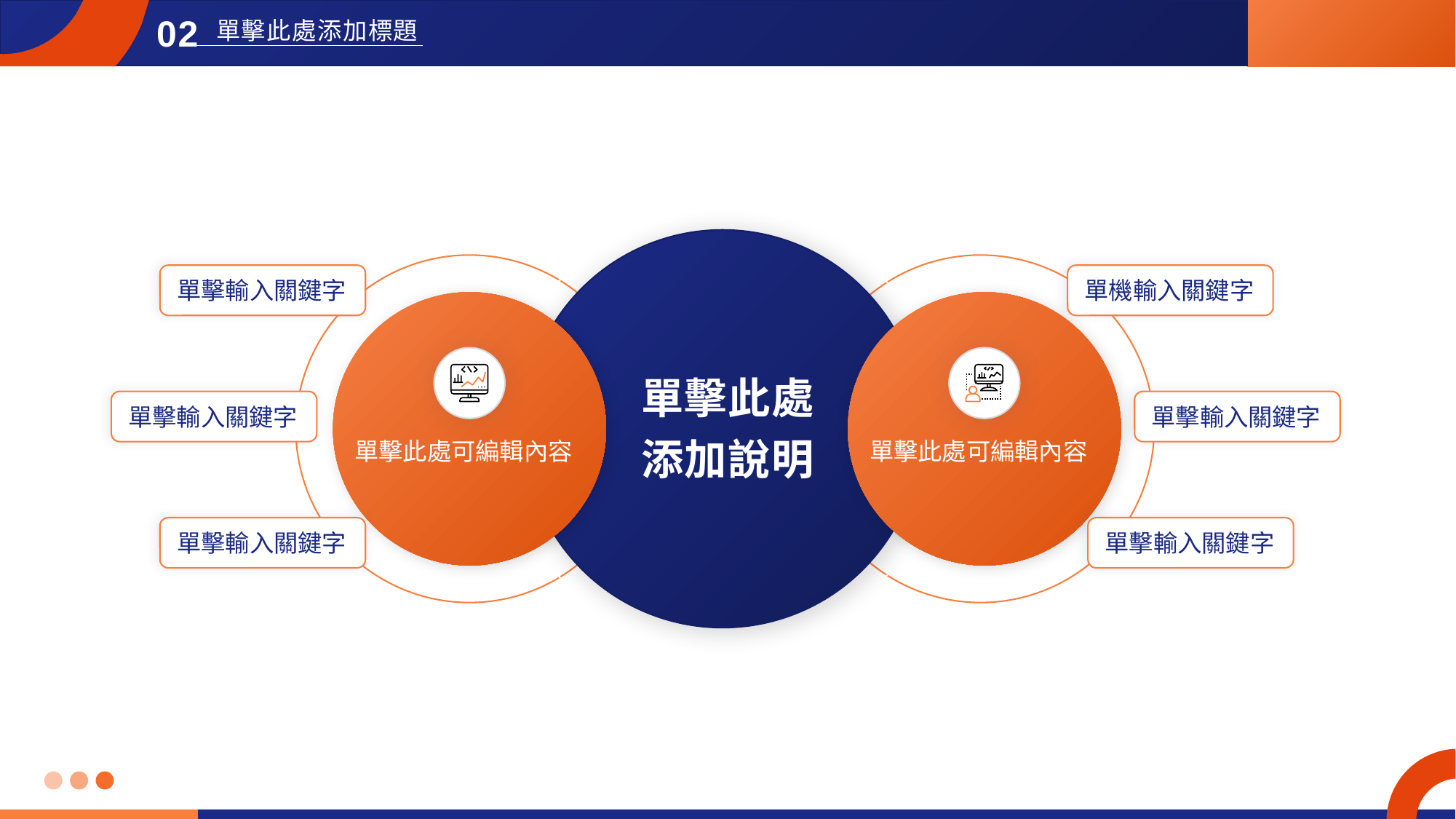

02
單擊此處添加標題

單擊輸入關鍵字

單機輸入關鍵字

單擊此處
添加說明

單擊輸入關鍵字

單擊輸入關鍵字
單擊此處可編輯內容
單擊此處可編輯內容

單擊輸入關鍵字

單擊輸入關鍵字